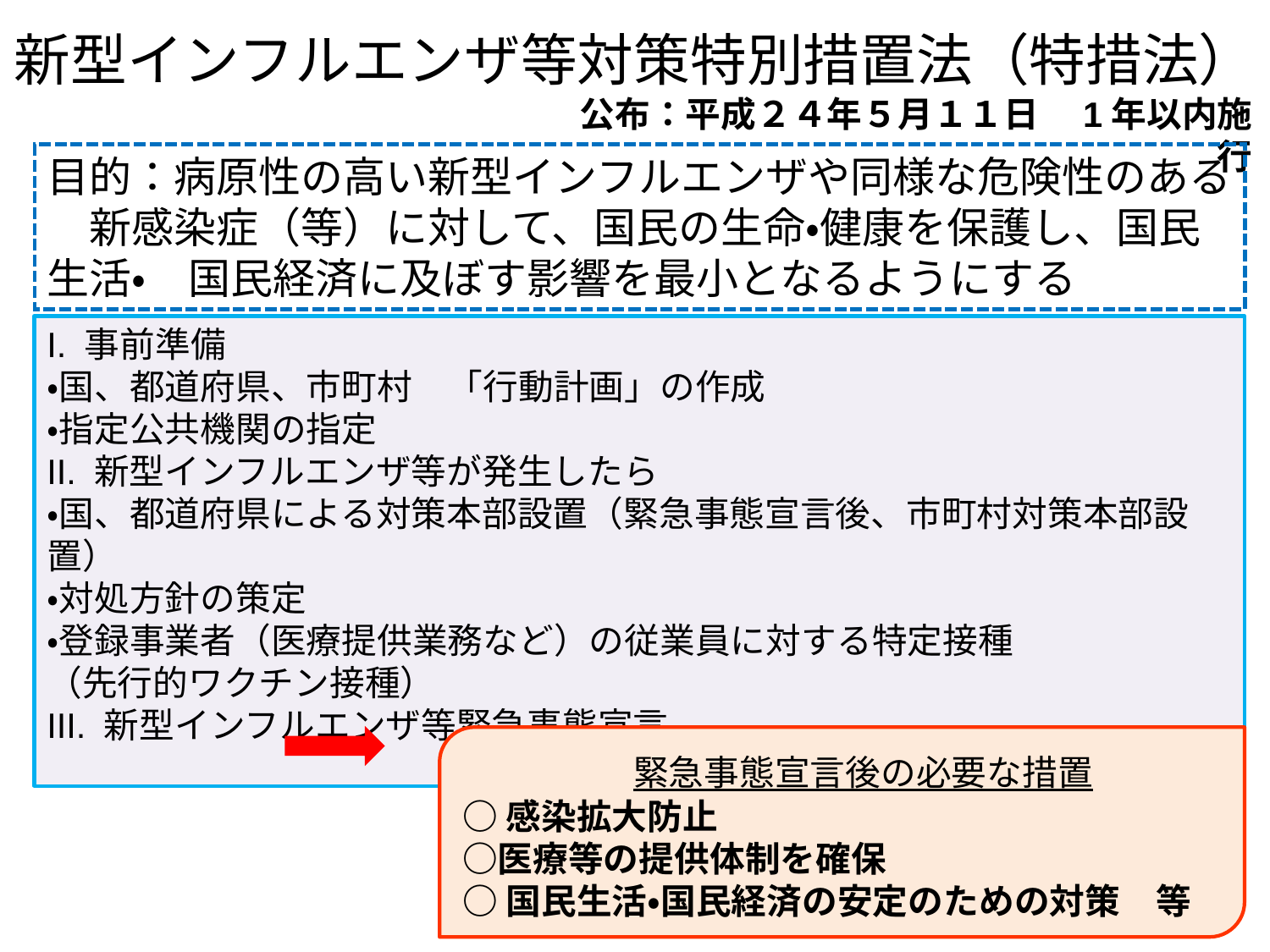

# 新型インフルエンザ等対策特別措置法（特措法）
公布：平成２４年５月１１日　1年以内施行
目的：病原性の高い新型インフルエンザや同様な危険性のある　新感染症（等）に対して、国民の生命・健康を保護し、国民生活・　国民経済に及ぼす影響を最小となるようにする
I. 事前準備
・国、都道府県、市町村　「行動計画」の作成
・指定公共機関の指定
II. 新型インフルエンザ等が発生したら
・国、都道府県による対策本部設置（緊急事態宣言後、市町村対策本部設置）
・対処方針の策定
・登録事業者（医療提供業務など）の従業員に対する特定接種
（先行的ワクチン接種）
III. 新型インフルエンザ等緊急事態宣言

　緊急事態宣言後の必要な措置
○感染拡大防止
○医療等の提供体制を確保
○国民生活・国民経済の安定のための対策　等